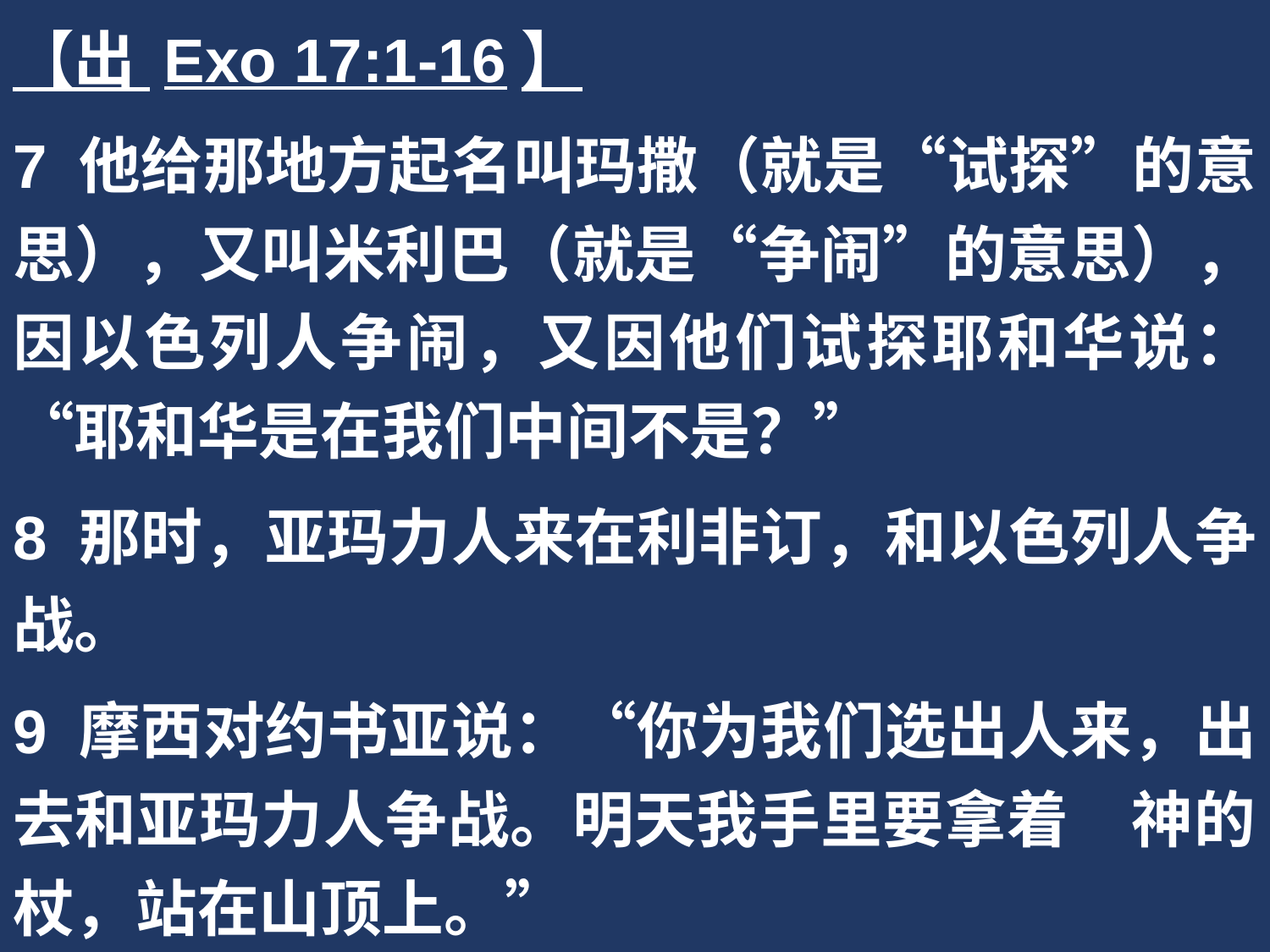

【出 Exo 17:1-16】
7 他给那地方起名叫玛撒（就是“试探”的意思），又叫米利巴（就是“争闹”的意思），因以色列人争闹，又因他们试探耶和华说：“耶和华是在我们中间不是？”
8 那时，亚玛力人来在利非订，和以色列人争战。
9 摩西对约书亚说：“你为我们选出人来，出去和亚玛力人争战。明天我手里要拿着　神的杖，站在山顶上。”